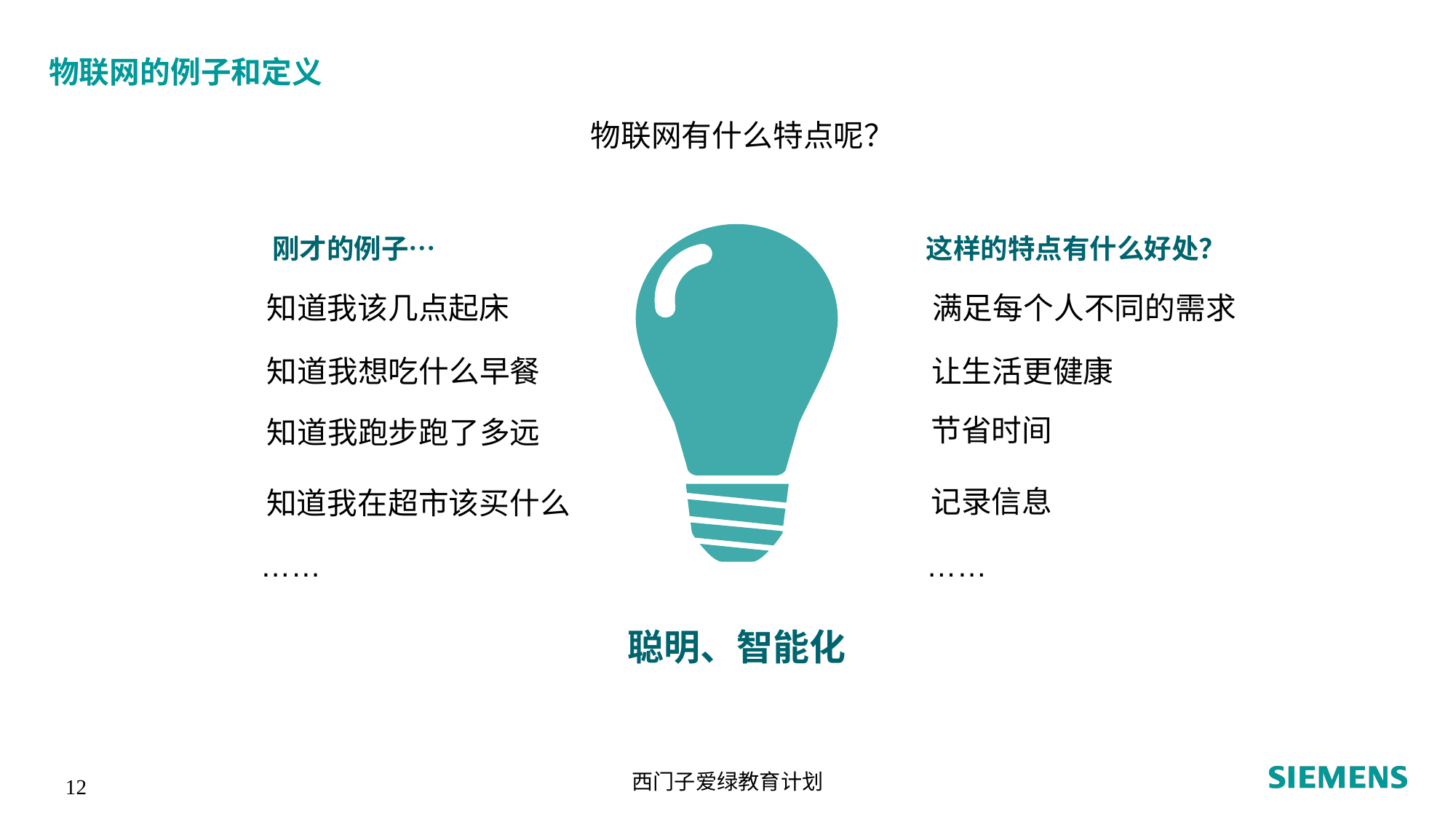

# 物联网的例子和定义
物联网有什么特点呢？

聪明、智能化
刚才的例子…
这样的特点有什么好处？
知道我该几点起床
满足每个人不同的需求
知道我想吃什么早餐
让生活更健康
节省时间
知道我跑步跑了多远
记录信息
知道我在超市该买什么
……
……
 12
西门子爱绿教育计划